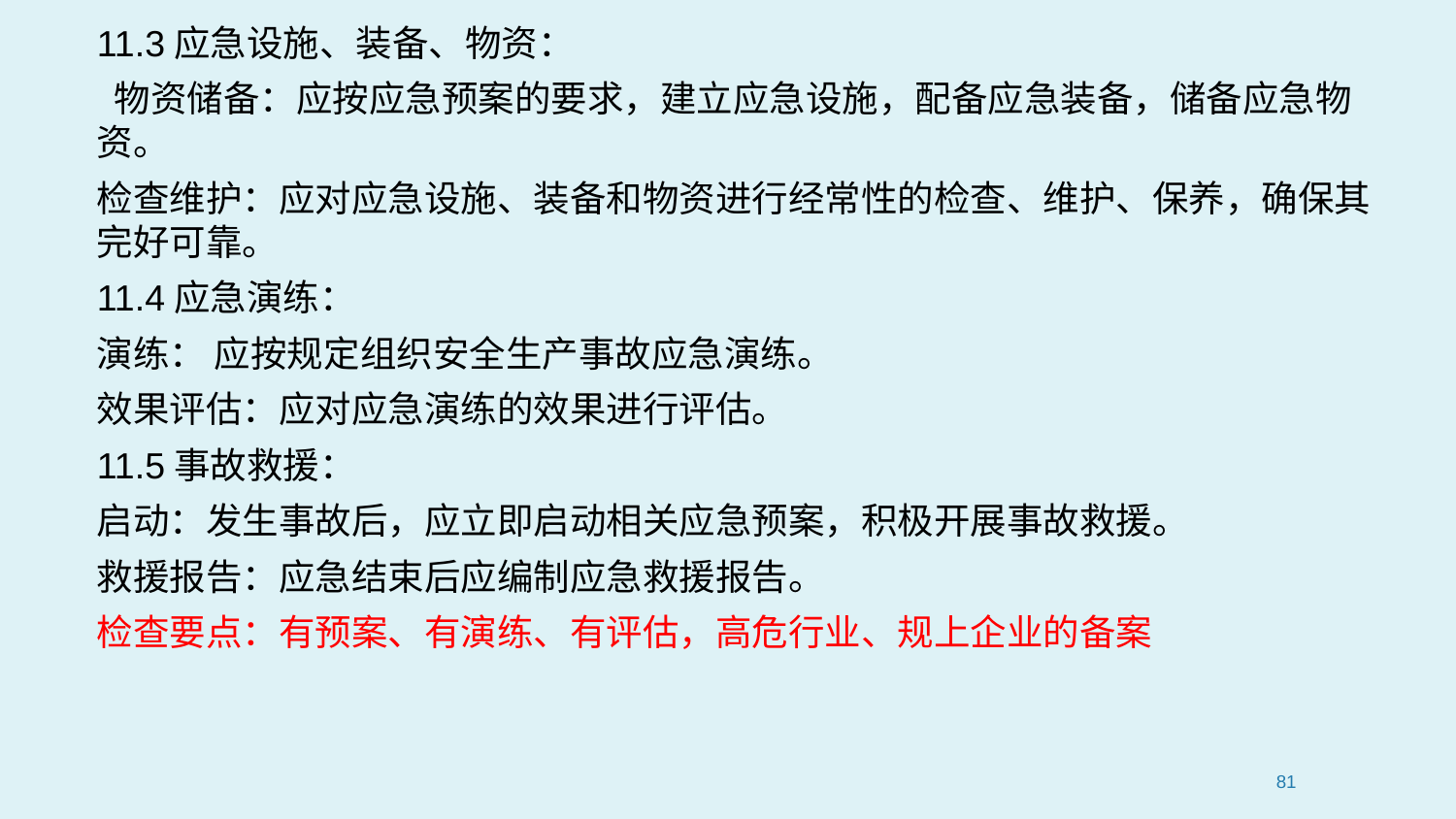

11.3应急设施、装备、物资：
 物资储备：应按应急预案的要求，建立应急设施，配备应急装备，储备应急物资。
检查维护：应对应急设施、装备和物资进行经常性的检查、维护、保养，确保其完好可靠。
11.4应急演练：
演练： 应按规定组织安全生产事故应急演练。
效果评估：应对应急演练的效果进行评估。
11.5事故救援：
启动：发生事故后，应立即启动相关应急预案，积极开展事故救援。
救援报告：应急结束后应编制应急救援报告。
检查要点：有预案、有演练、有评估，高危行业、规上企业的备案

                                     81